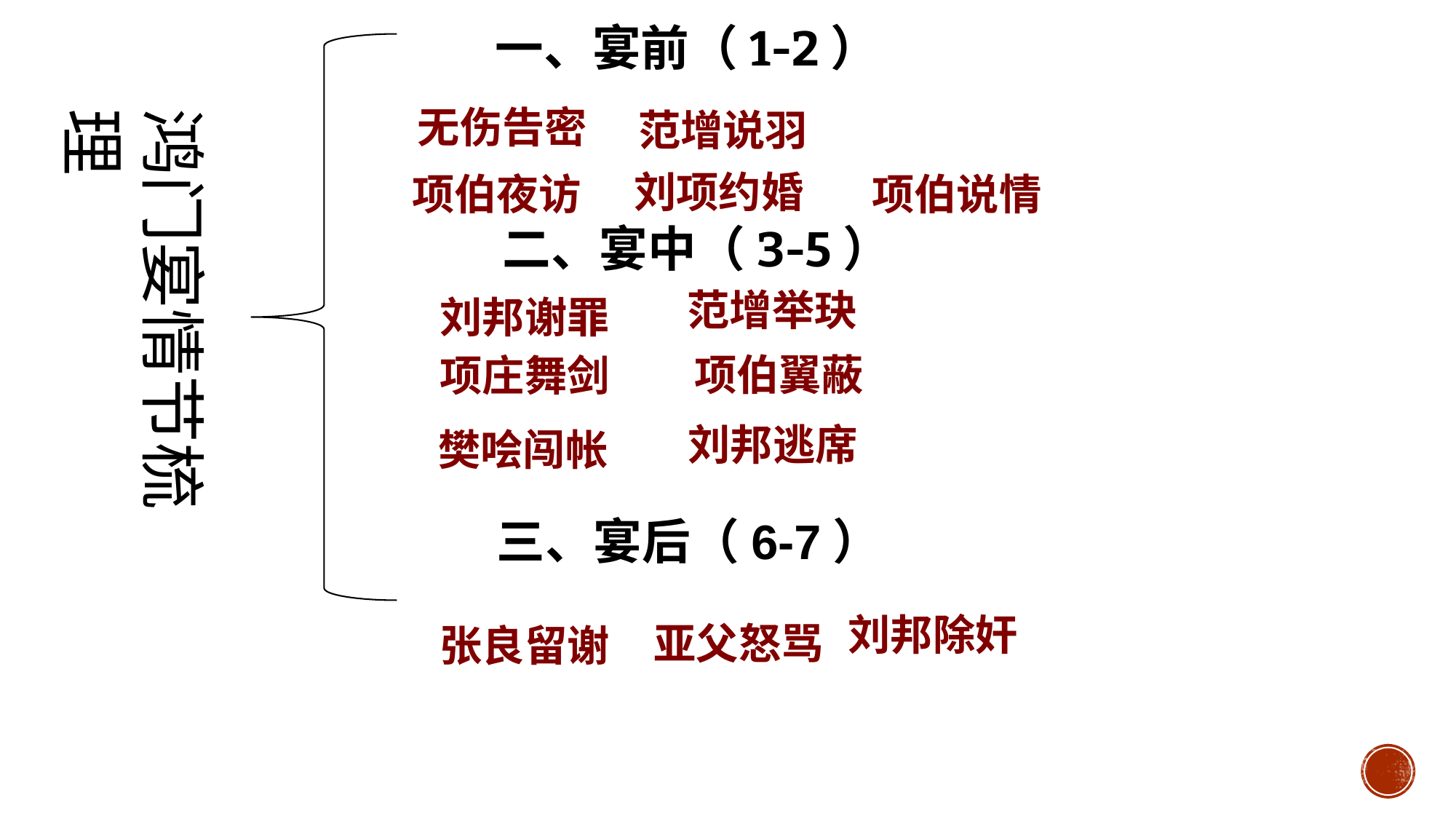

一、宴前（1-2）

无伤告密
鸿门宴情节梳理
范增说羽
刘项约婚
项伯夜访
项伯说情
二、宴中（3-5）
范增举玦
刘邦谢罪
项伯翼蔽
项庄舞剑
刘邦逃席
樊哙闯帐
三、宴后（6-7）
刘邦除奸
亚父怒骂
张良留谢